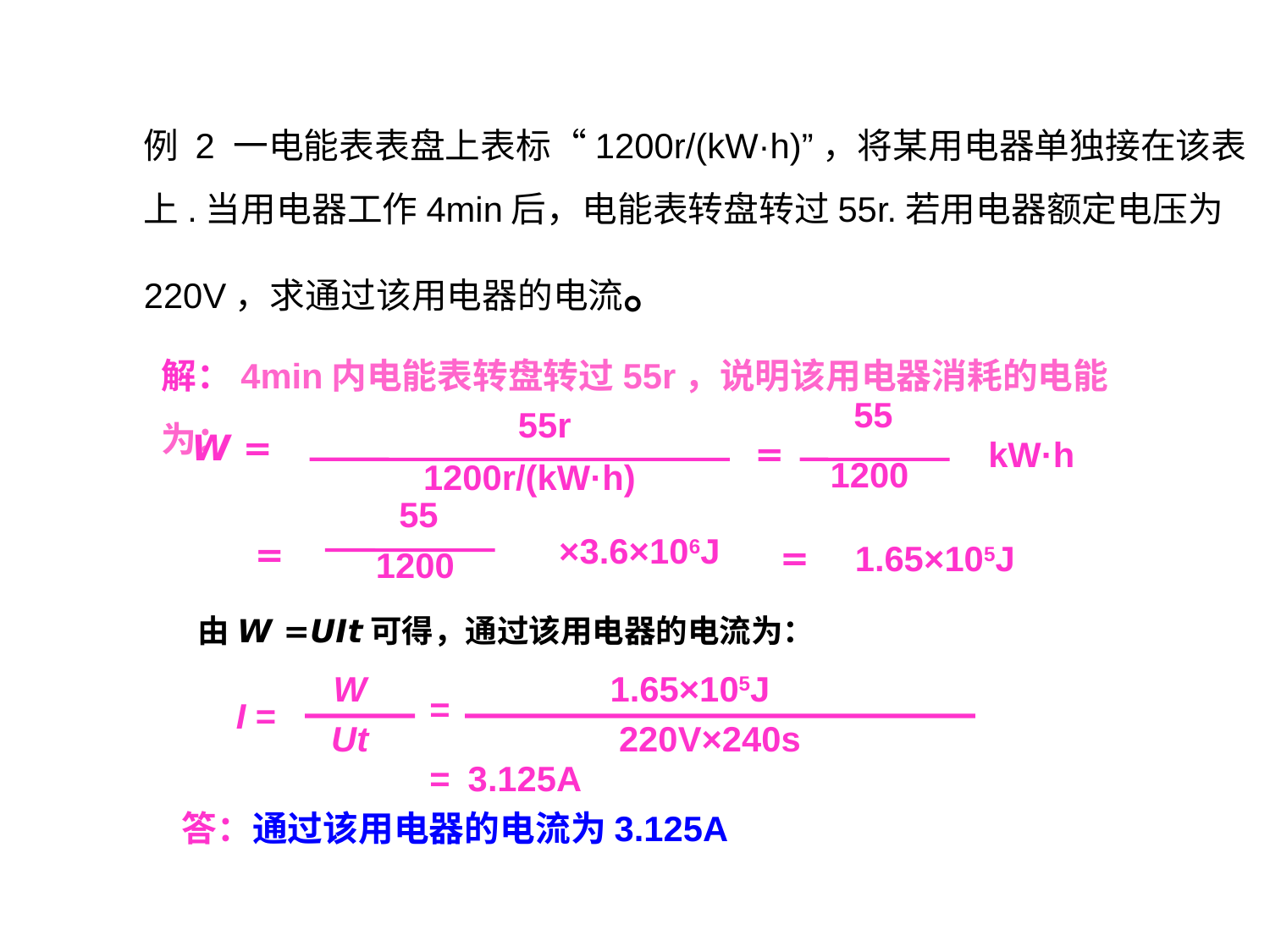

例 2 一电能表表盘上表标“1200r/(kW·h)”，将某用电器单独接在该表上.当用电器工作4min后，电能表转盘转过55r.若用电器额定电压为220V，求通过该用电器的电流。
解：4min内电能表转盘转过55r，说明该用电器消耗的电能为：
55
55r
W =
=
kW·h
1200
1200r/(kW·h)

55
×3.6×106J
=
=
1.65×105J
1200

由W =UIt可得，通过该用电器的电流为：
W
1.65×105J
=
I =
Ut
220V×240s

答：通过该用电器的电流为3.125A
3.125A
=